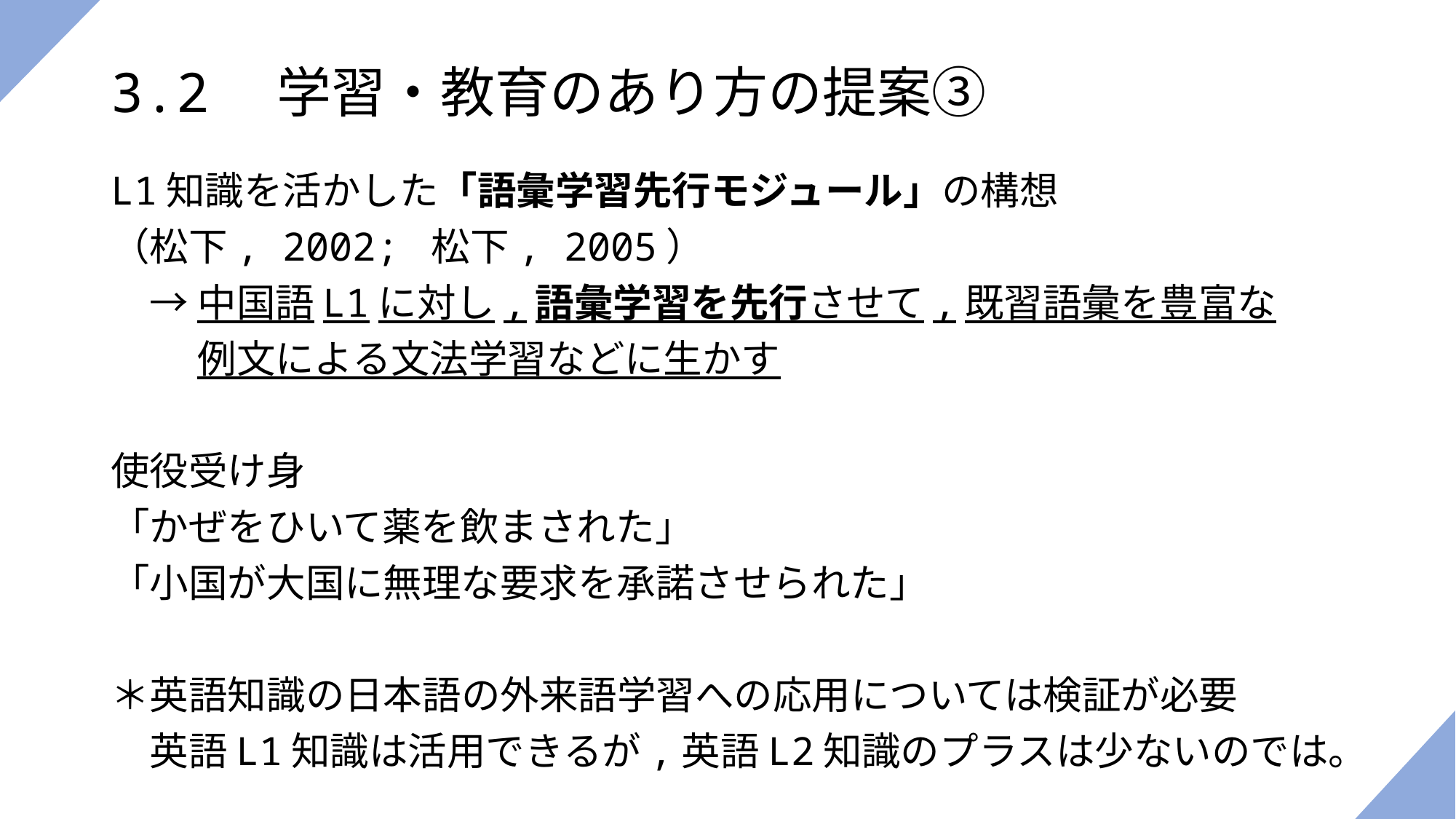

# 3.2　学習・教育のあり方の提案③
L1知識を活かした「語彙学習先行モジュール」の構想
（松下, 2002; 松下, 2005）
　→ 中国語L1に対し,語彙学習を先行させて,既習語彙を豊富な
　　 例文による文法学習などに生かす

使役受け身
「かぜをひいて薬を飲まされた」
「小国が大国に無理な要求を承諾させられた」

＊英語知識の日本語の外来語学習への応用については検証が必要
　英語L1知識は活用できるが,英語L2知識のプラスは少ないのでは。